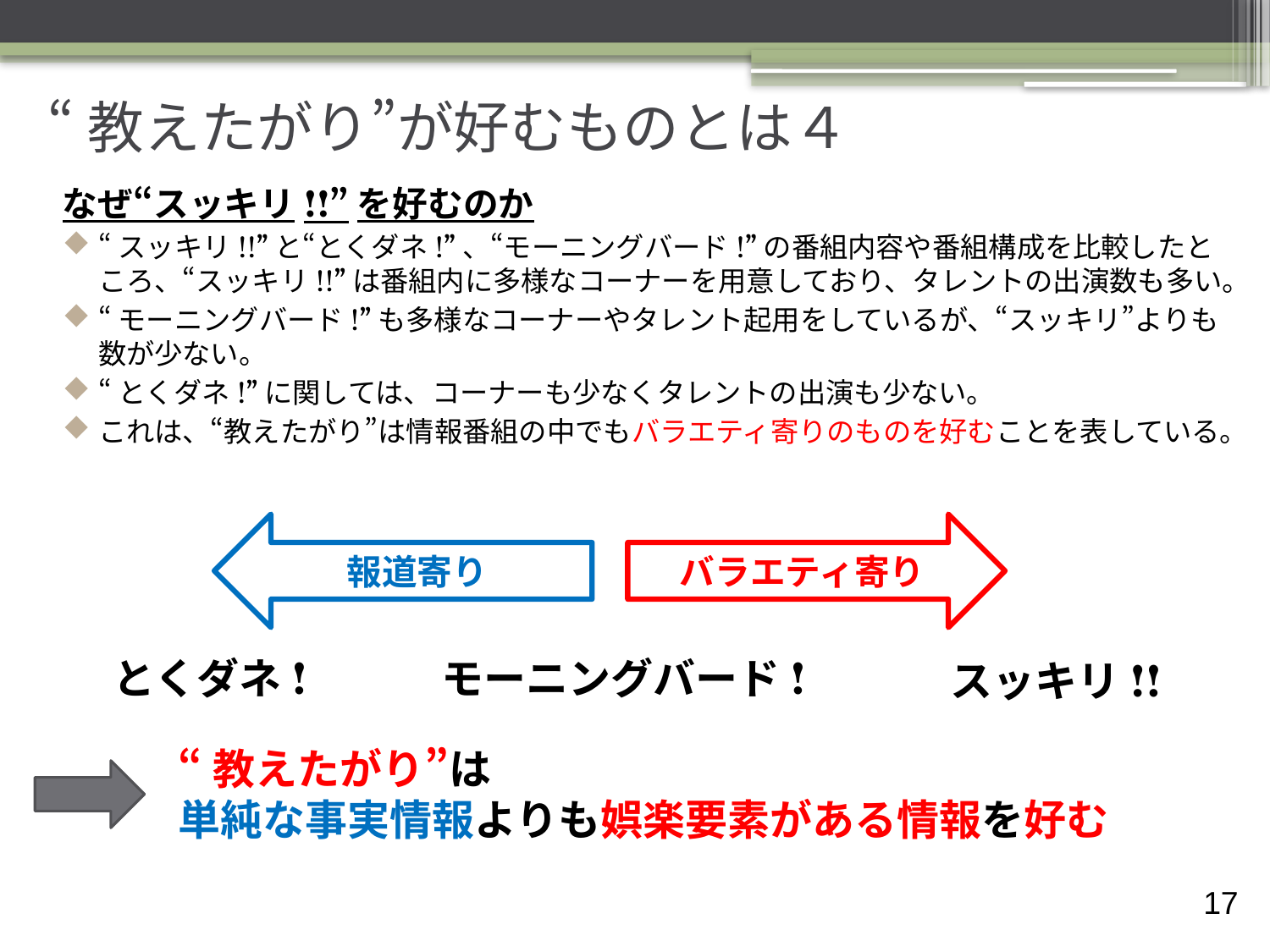

# “教えたがり”が好むものとは４
なぜ“スッキリ!!”を好むのか
“スッキリ!!”と“とくダネ!”、“モーニングバード!”の番組内容や番組構成を比較したところ、“スッキリ!!”は番組内に多様なコーナーを用意しており、タレントの出演数も多い。
“モーニングバード!”も多様なコーナーやタレント起用をしているが、“スッキリ”よりも数が少ない。
“とくダネ!”に関しては、コーナーも少なくタレントの出演も少ない。
これは、“教えたがり”は情報番組の中でもバラエティ寄りのものを好むことを表している。

バラエティ寄り
報道寄り
とくダネ!
モーニングバード!
スッキリ!!
“教えたがり”は
単純な事実情報よりも娯楽要素がある情報を好む

17